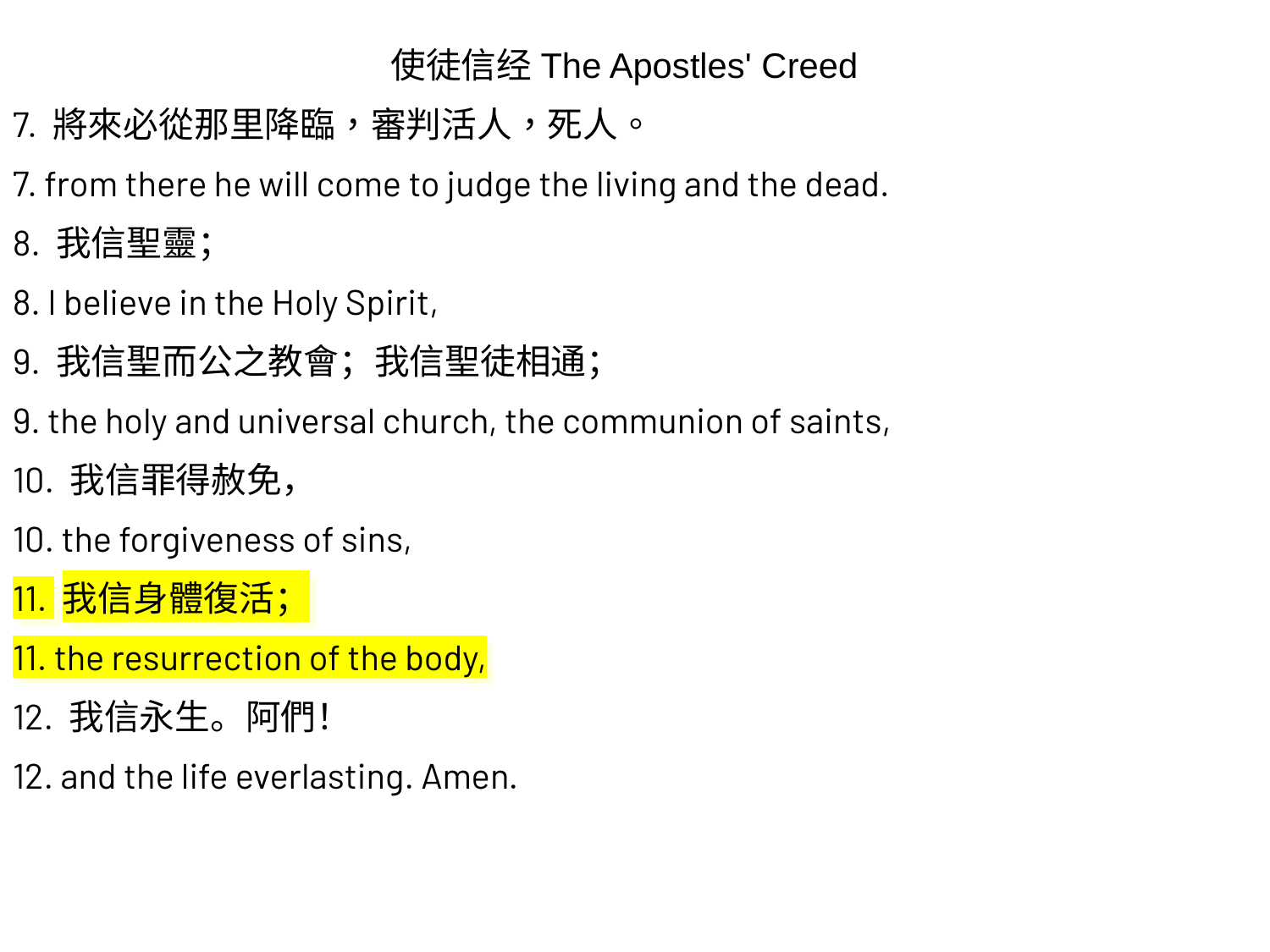

使徒信经The Apostles' Creed
7. 將來必從那里降臨，審判活人，死人。
7. from there he will come to judge the living and the dead.
8. 我信聖靈；
8. I believe in the Holy Spirit,
9. 我信聖而公之教會；我信聖徒相通；
9. the holy and universal church, the communion of saints,
10. 我信罪得赦免，
10. the forgiveness of sins,
11. 我信身體復活；
11. the resurrection of the body,
12. 我信永生。阿們！
12. and the life everlasting. Amen.